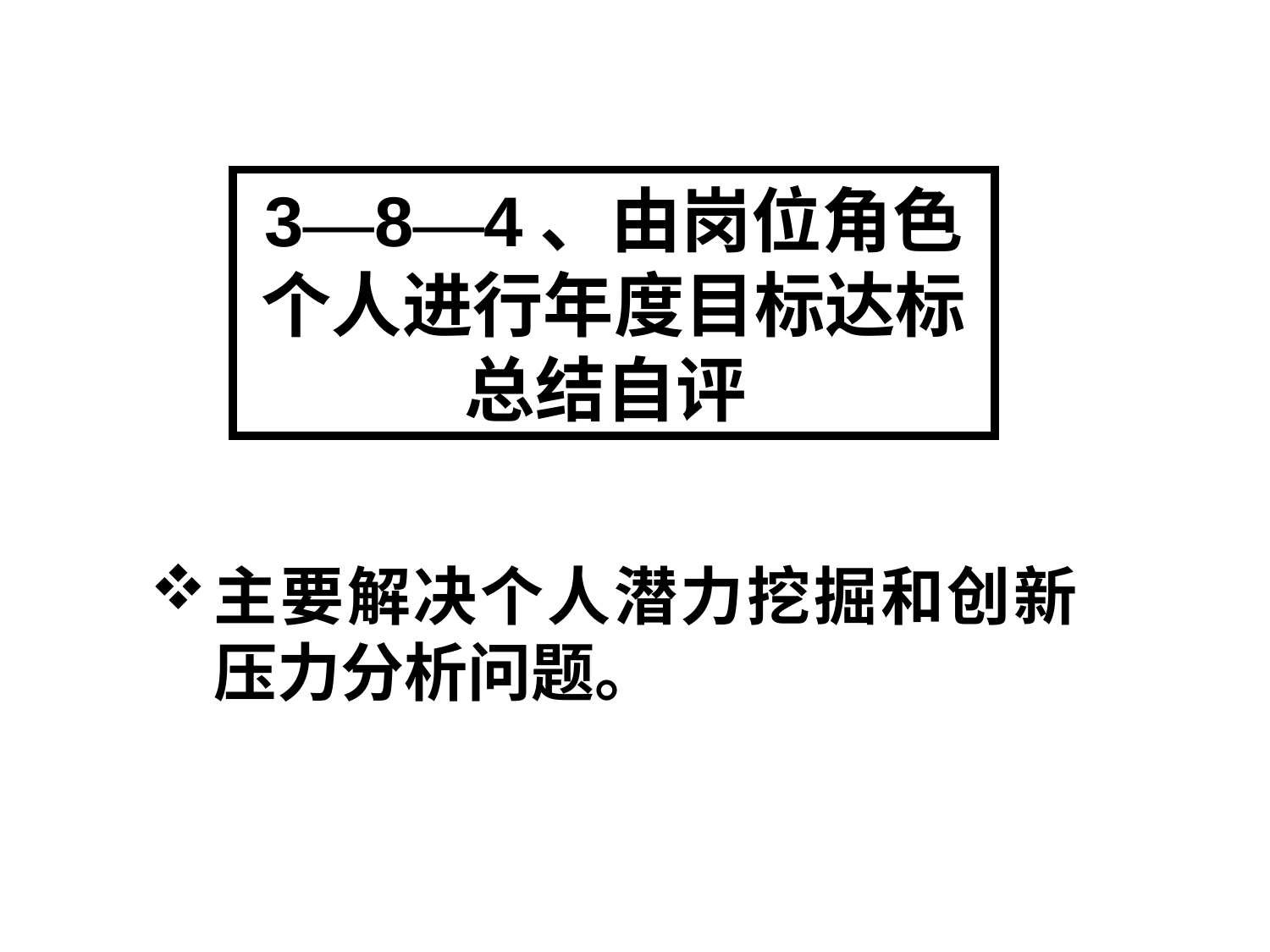

3—8—4、由岗位角色个人进行年度目标达标总结自评
主要解决个人潜力挖掘和创新压力分析问题。